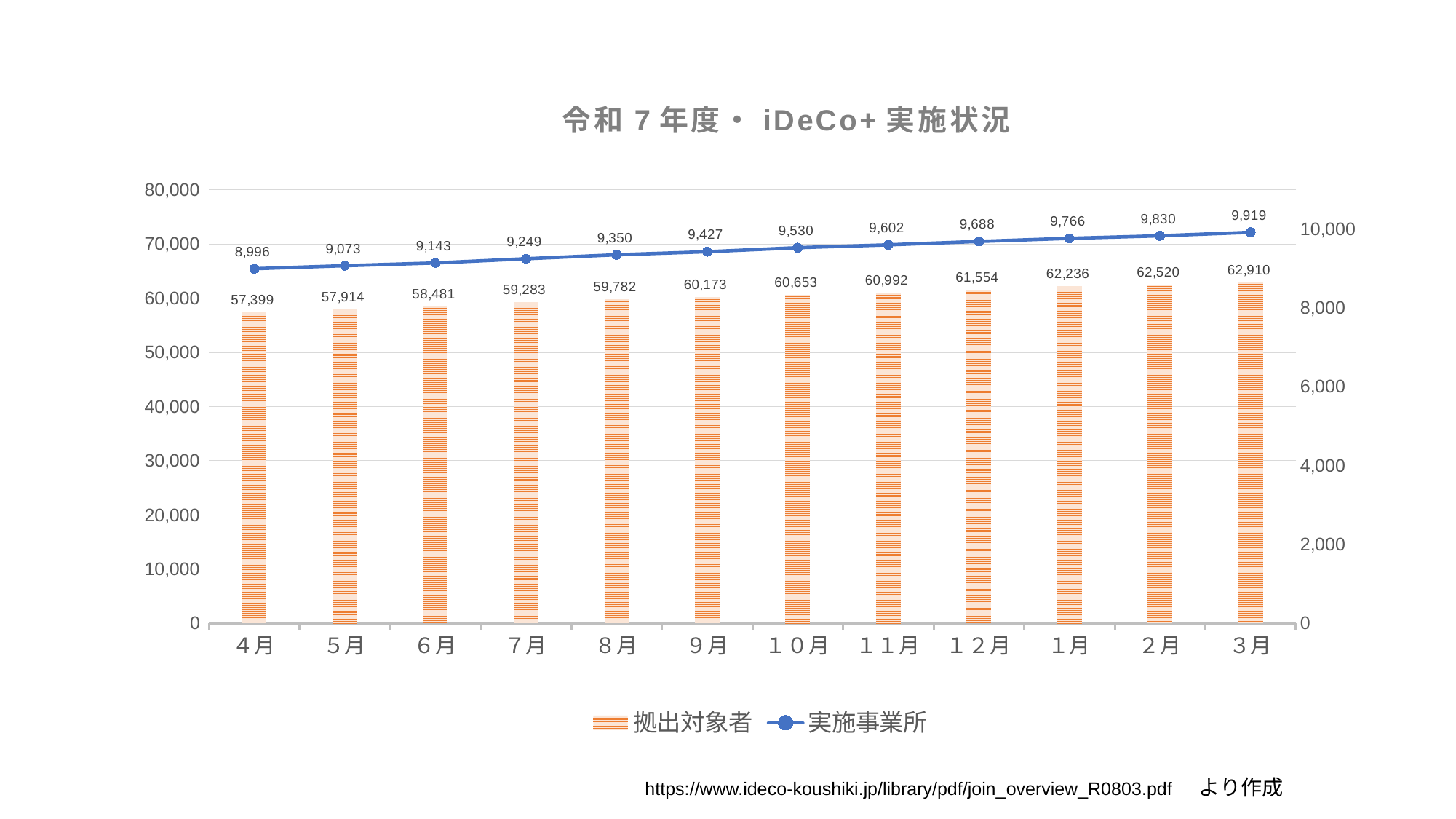

### Chart: 令和7年度・iDeCo+実施状況

| Category | 拠出対象者 | 実施事業所 |
|---|---|---|
| ４月 | 57399.0 | 8996.0 |
| ５月 | 57914.0 | 9073.0 |
| ６月 | 58481.0 | 9143.0 |
| ７月 | 59283.0 | 9249.0 |
| ８月 | 59782.0 | 9350.0 |
| ９月 | 60173.0 | 9427.0 |
| １０月 | 60653.0 | 9530.0 |
| １１月 | 60992.0 | 9602.0 |
| １２月 | 61554.0 | 9688.0 |
| １月 | 62236.0 | 9766.0 |
| ２月 | 62520.0 | 9830.0 |
| ３月 | 62910.0 | 9919.0 |
https://www.ideco-koushiki.jp/library/pdf/join_overview_R0803.pdf　より作成